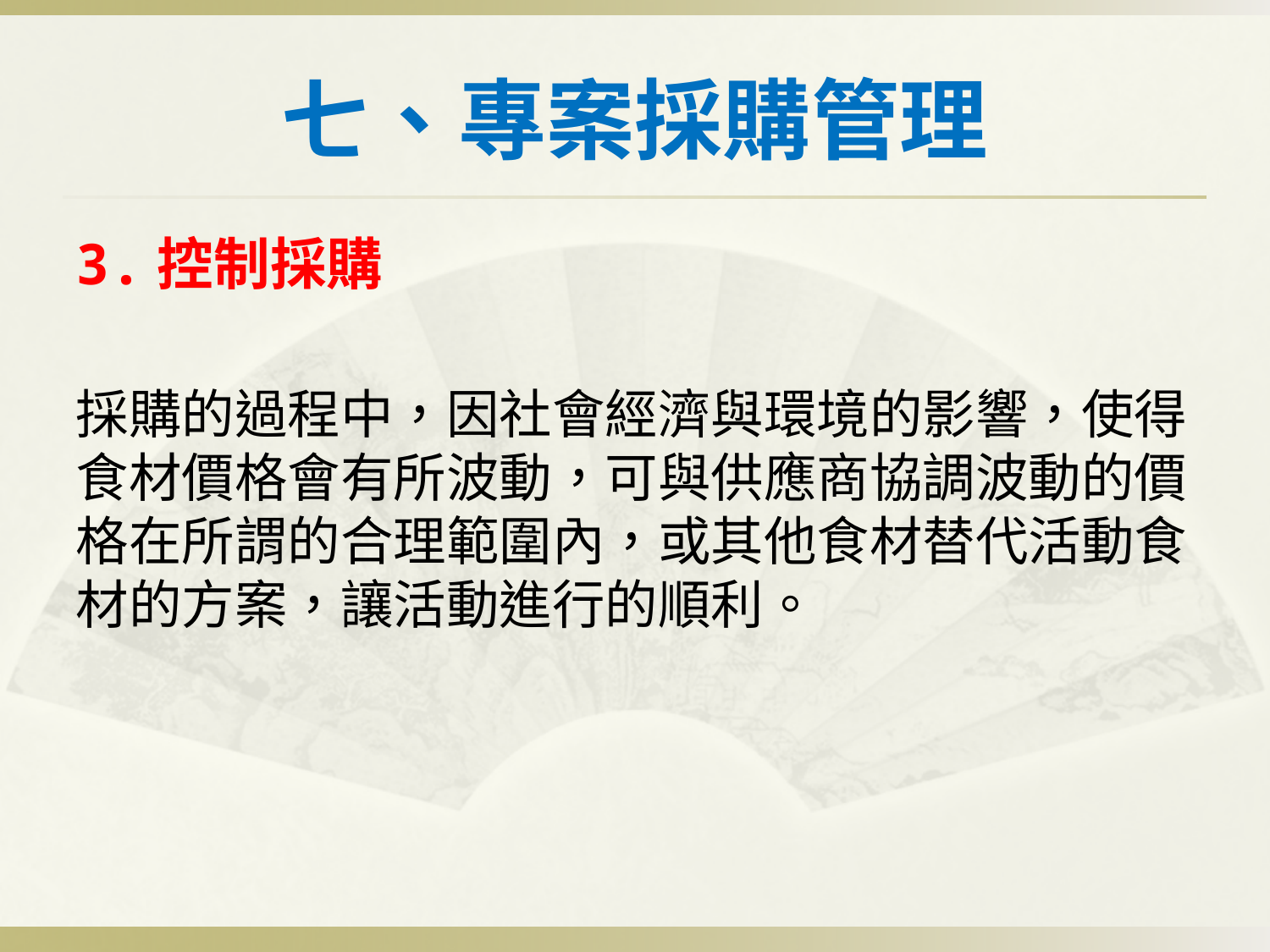

# 七、專案採購管理
3.控制採購

採購的過程中，因社會經濟與環境的影響，使得食材價格會有所波動，可與供應商協調波動的價格在所謂的合理範圍內，或其他食材替代活動食材的方案，讓活動進行的順利。